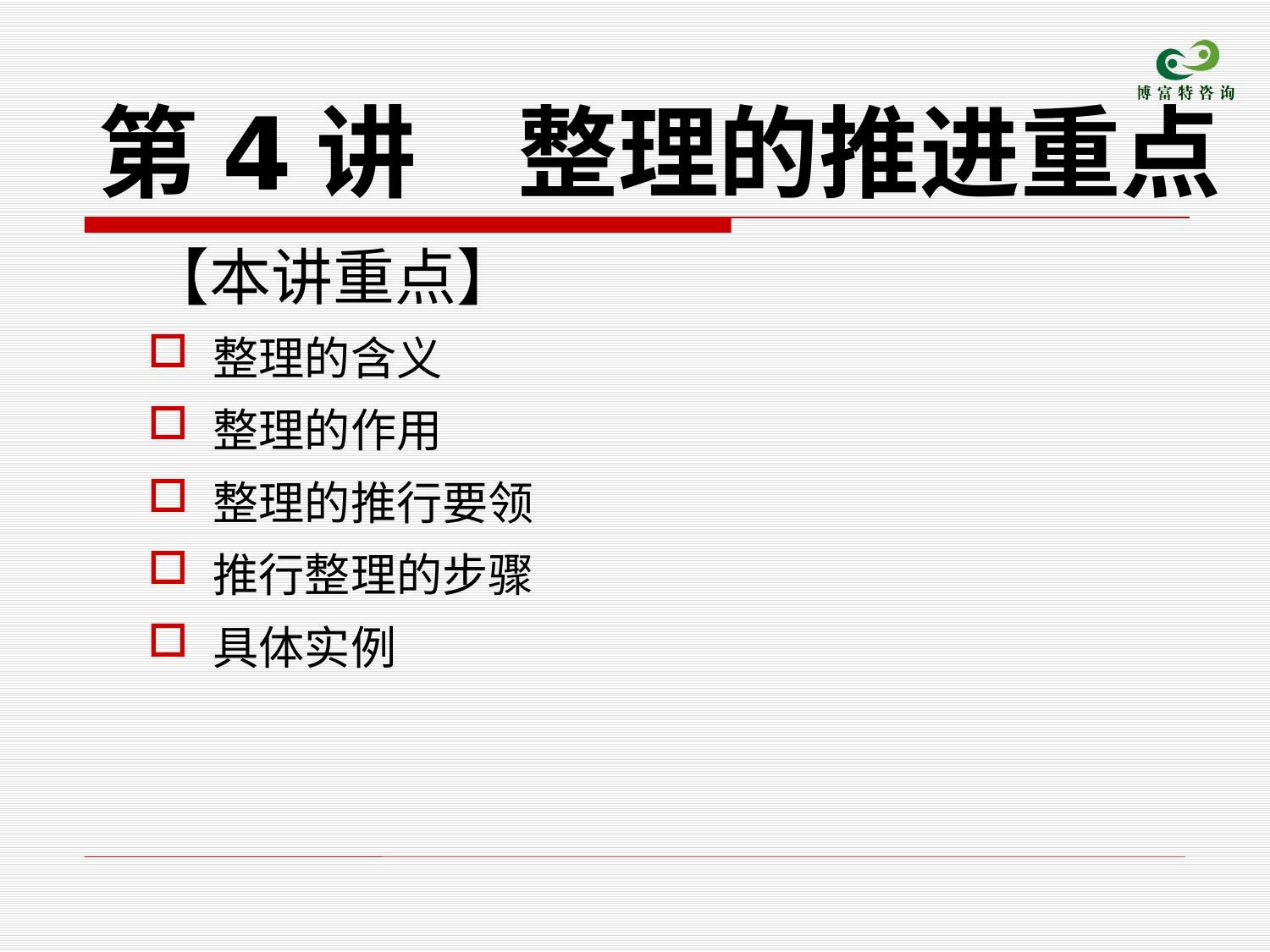

# 第4讲　整理的推进重点
【本讲重点】
整理的含义
整理的作用
整理的推行要领
推行整理的步骤
具体实例

96